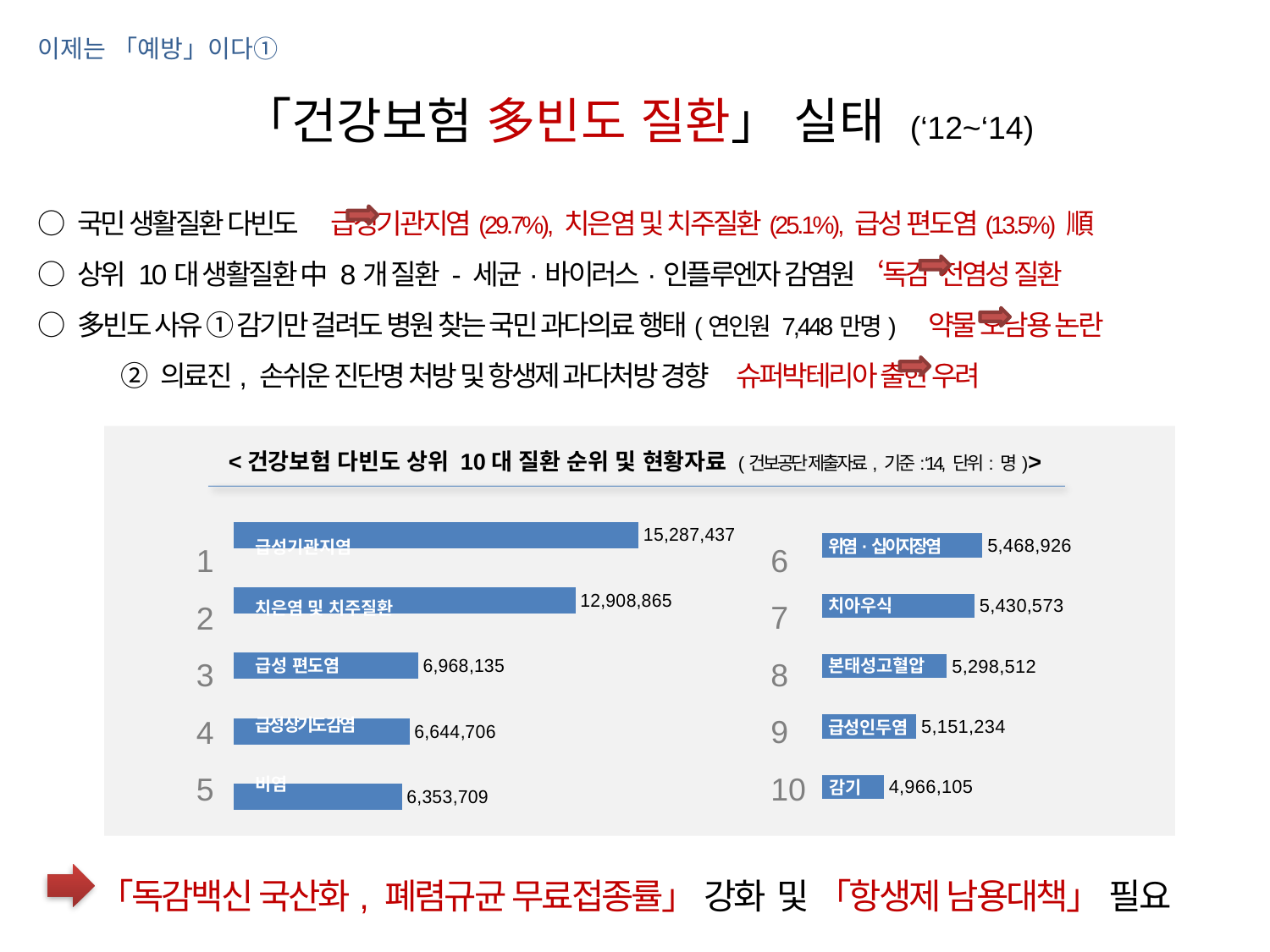

이제는 「예방」이다①
「건강보험 多빈도 질환」 실태 (‘12~‘14)
○ 국민 생활질환 다빈도      급성기관지염(29.7%), 치은염 및 치주질환(25.1%), 급성 편도염(13.5%) 順
○ 상위 10대 생활질환 中 8개 질환 - 세균·바이러스·인플루엔자 감염원    ‘독감’ 전염성 질환
○ 多빈도 사유 ① 감기만 걸려도 병원 찾는 국민 과다의료 행태(연인원 7,448만명)      약물 오남용 논란
                ② 의료진, 손쉬운 진단명 처방 및 항생제 과다처방 경향     슈퍼박테리아 출현 우려

<건강보험 다빈도 상위 10대 질환 순위 및 현황자료 (건보공단 제출자료, 기준: ‘14, 단위: 명)>

### Chart

| Category | 계열 1 |
|---|---|
| 항목 1 | 6353709.0 |
| 항목 2 | 6644706.0 |
| 항목 3 | 6968135.0 |
| 항목 4 | 12908865.0 |

### Chart

| Category | 계열 1 |
|---|---|
| 항목 1 | 4996105.0 |
| 항목 2 | 5151234.0 |
| 항목 3 | 5298512.0 |
| 항목 4 | 5430573.0 |
6
7
8
9
10
1
2
3
4
5
위염·십이지장염
급성기관지염
치아우식
치은염 및 치주질환
본태성고혈압
급성 편도염
급성 상기도 감염
비염
「독감백신 국산화, 폐렴규균 무료접종률」 강화 및 「항생제 남용대책」 필요